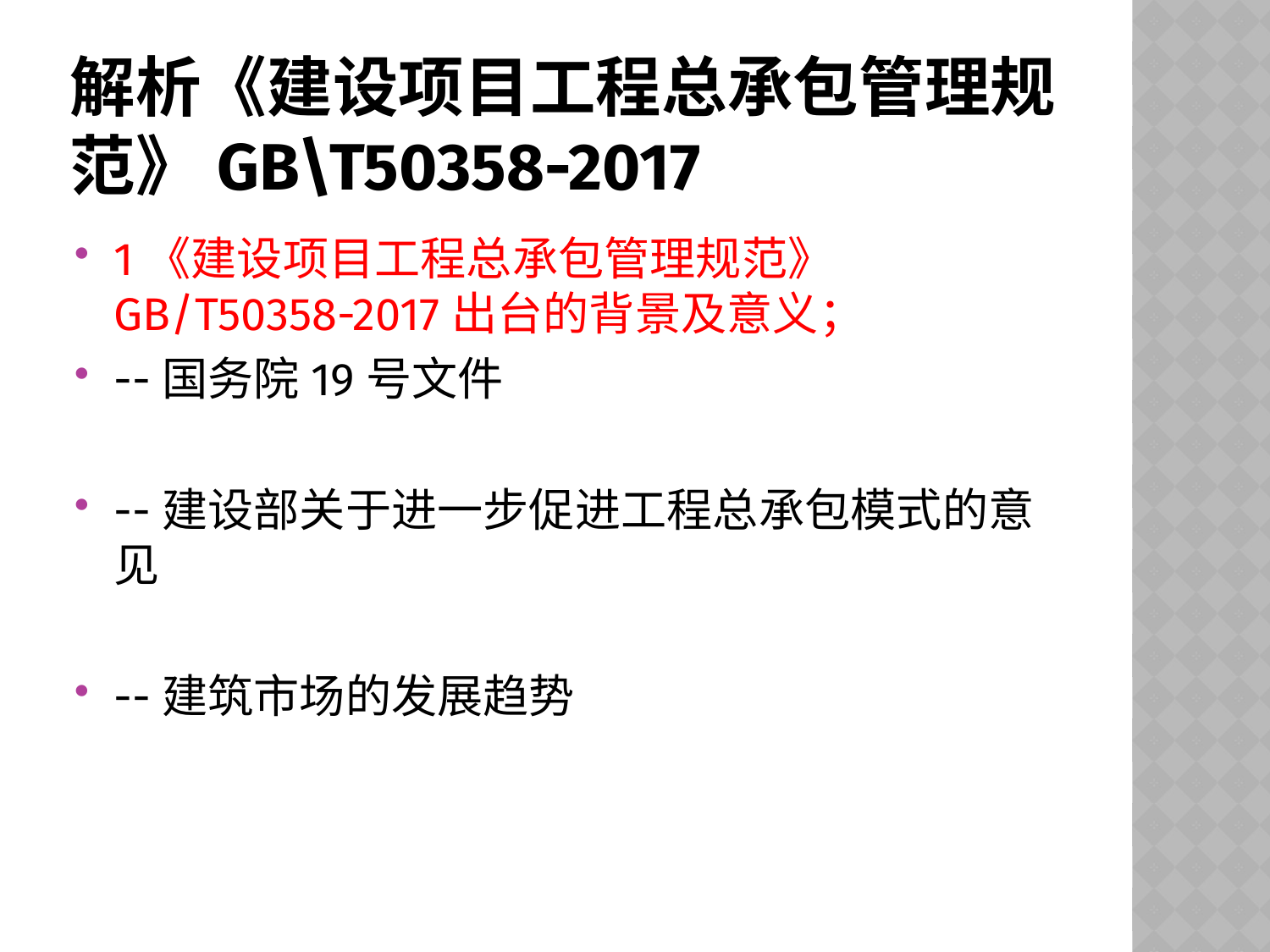

# 解析《建设项目工程总承包管理规范》GB\T50358-2017
1《建设项目工程总承包管理规范》 GB/T50358-2017出台的背景及意义；
--国务院19号文件

--建设部关于进一步促进工程总承包模式的意见

--建筑市场的发展趋势